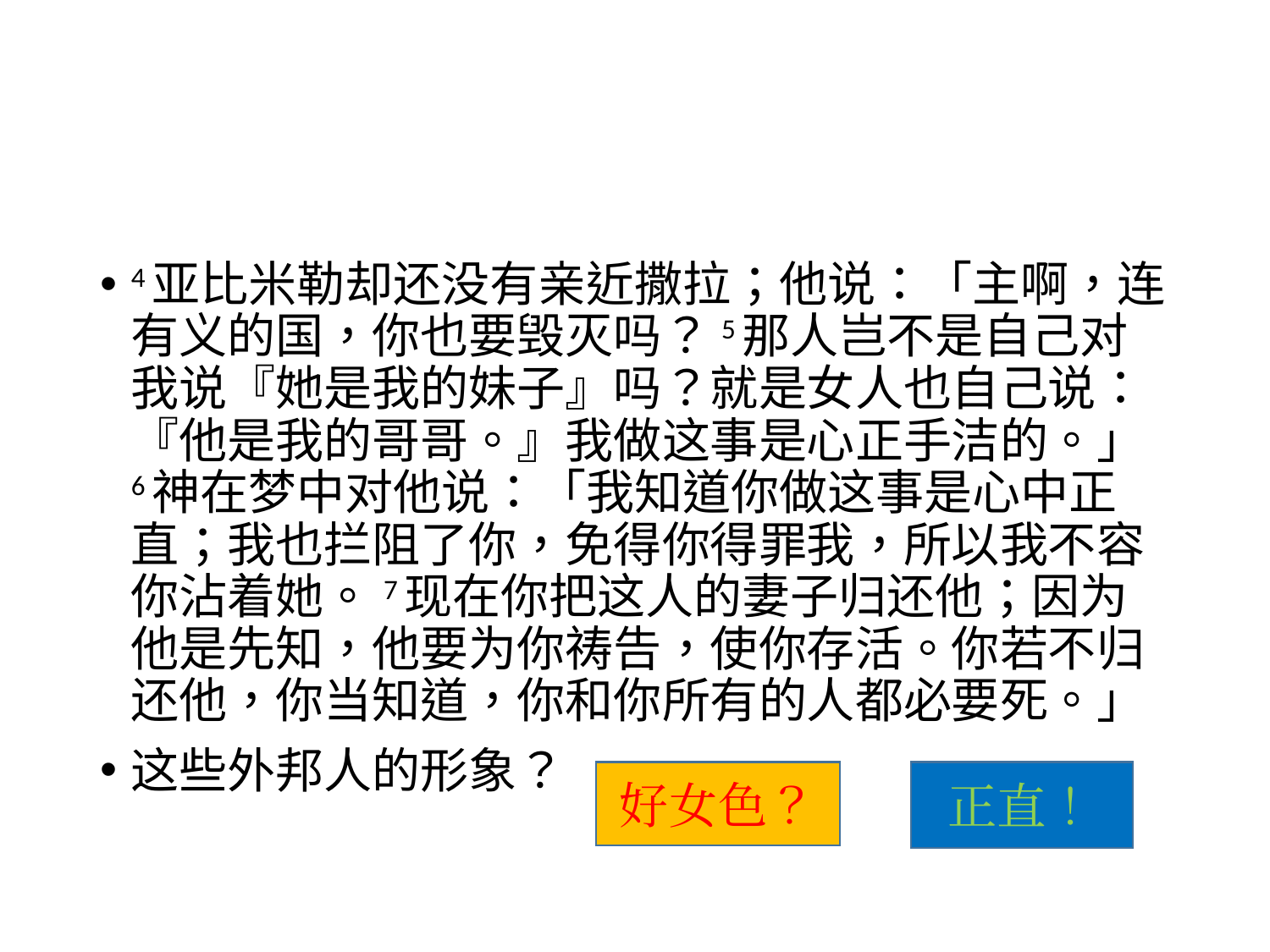

#
4亚比米勒却还没有亲近撒拉；他说：「主啊，连有义的国，你也要毁灭吗？5那人岂不是自己对我说『她是我的妹子』吗？就是女人也自己说：『他是我的哥哥。』我做这事是心正手洁的。」6神在梦中对他说：「我知道你做这事是心中正直；我也拦阻了你，免得你得罪我，所以我不容你沾着她。7现在你把这人的妻子归还他；因为他是先知，他要为你祷告，使你存活。你若不归还他，你当知道，你和你所有的人都必要死。」
这些外邦人的形象？
好女色？
正直！